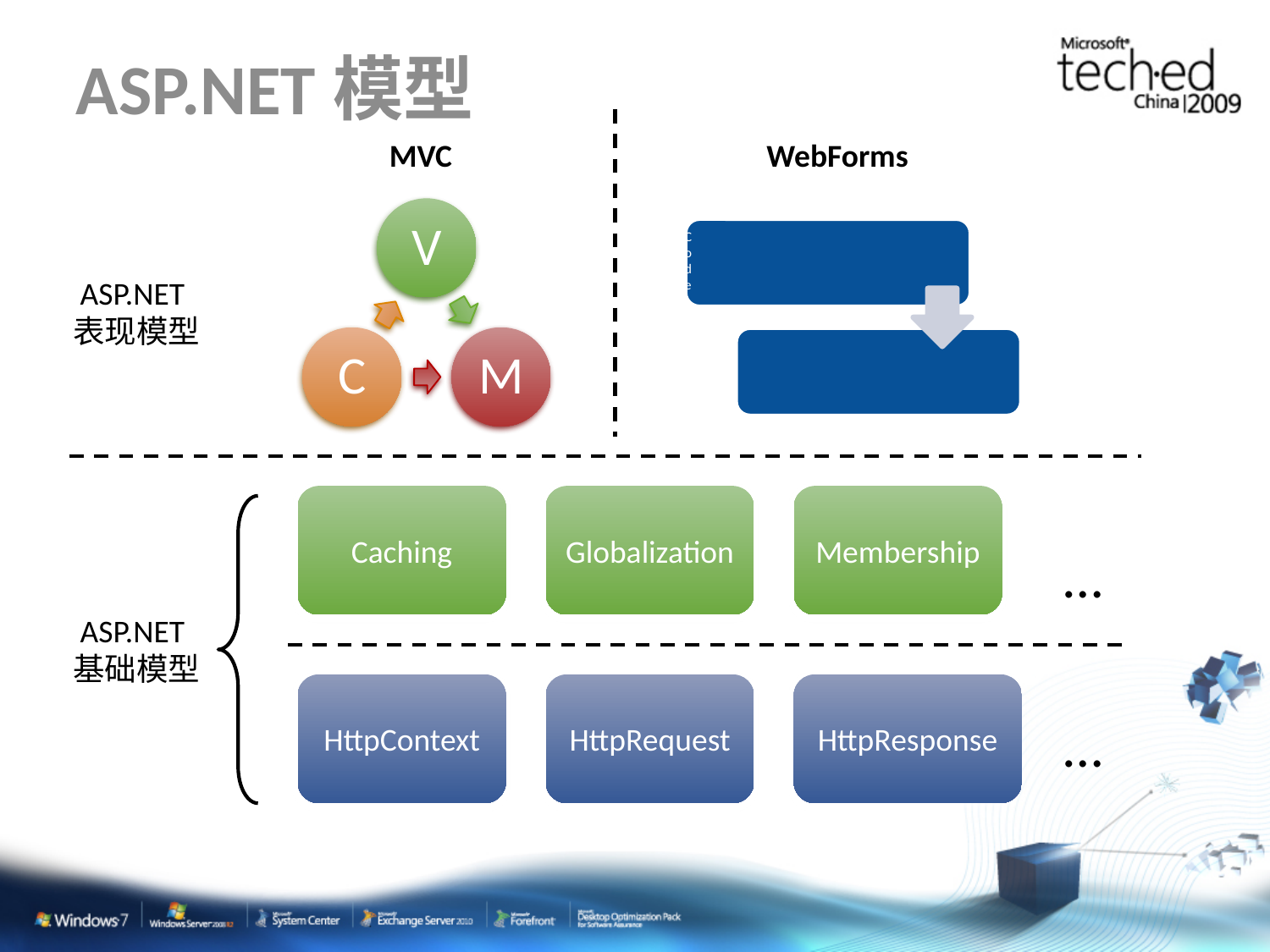

# ASP.NET模型
MVC
WebForms
V

M

C

Page
 ASP.NET
表现模型
Caching
Globalization
Membership

…
 ASP.NET
基础模型
HttpContext
HttpRequest
HttpResponse
…